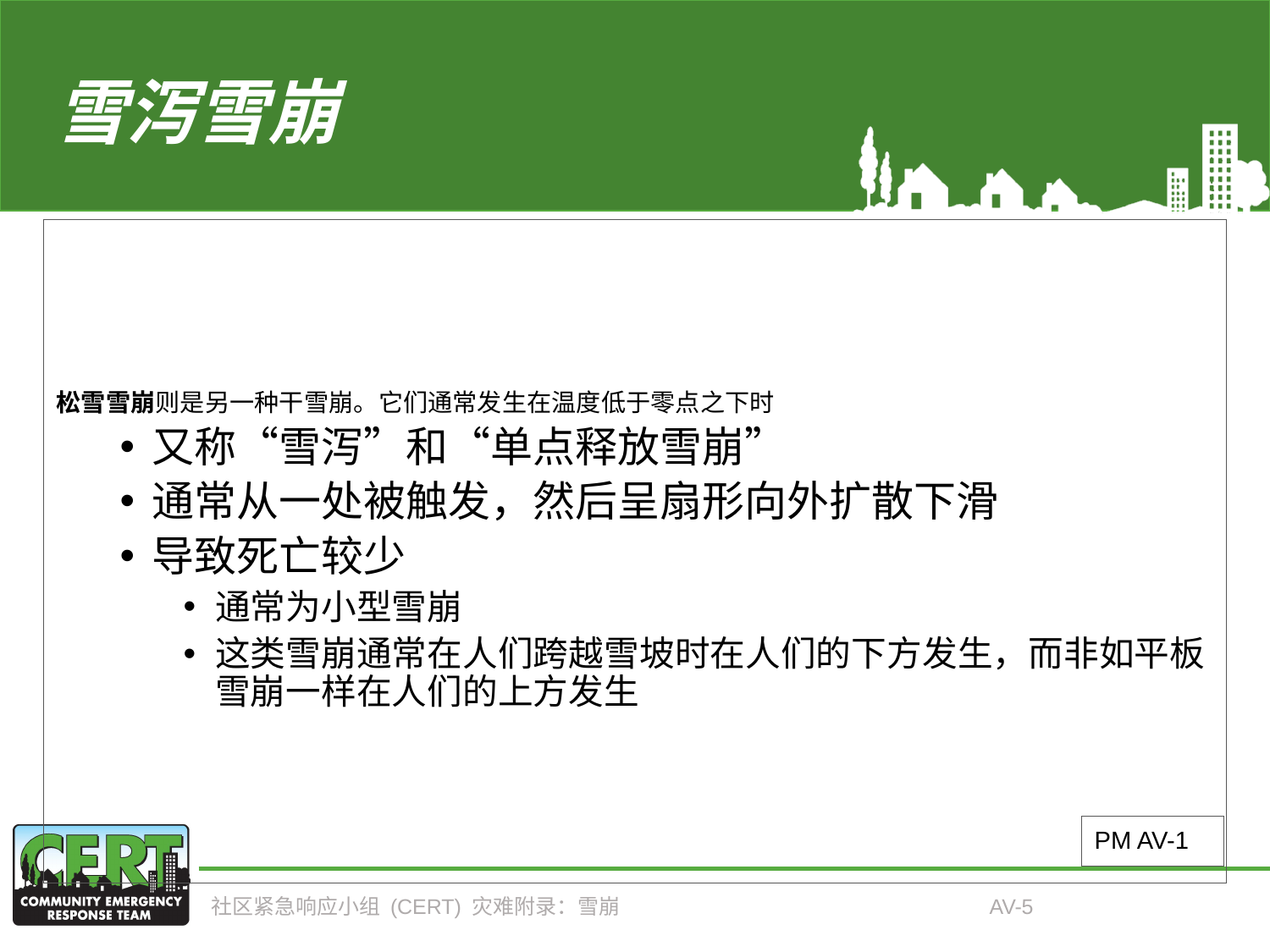

# 雪泻雪崩
松雪雪崩则是另一种干雪崩。它们通常发生在温度低于零点之下时
又称“雪泻”和“单点释放雪崩”
通常从一处被触发，然后呈扇形向外扩散下滑
导致死亡较少
通常为小型雪崩
这类雪崩通常在人们跨越雪坡时在人们的下方发生，而非如平板雪崩一样在人们的上方发生
PM AV-1
社区紧急响应小组 (CERT) 灾难附录：雪崩
AV-5